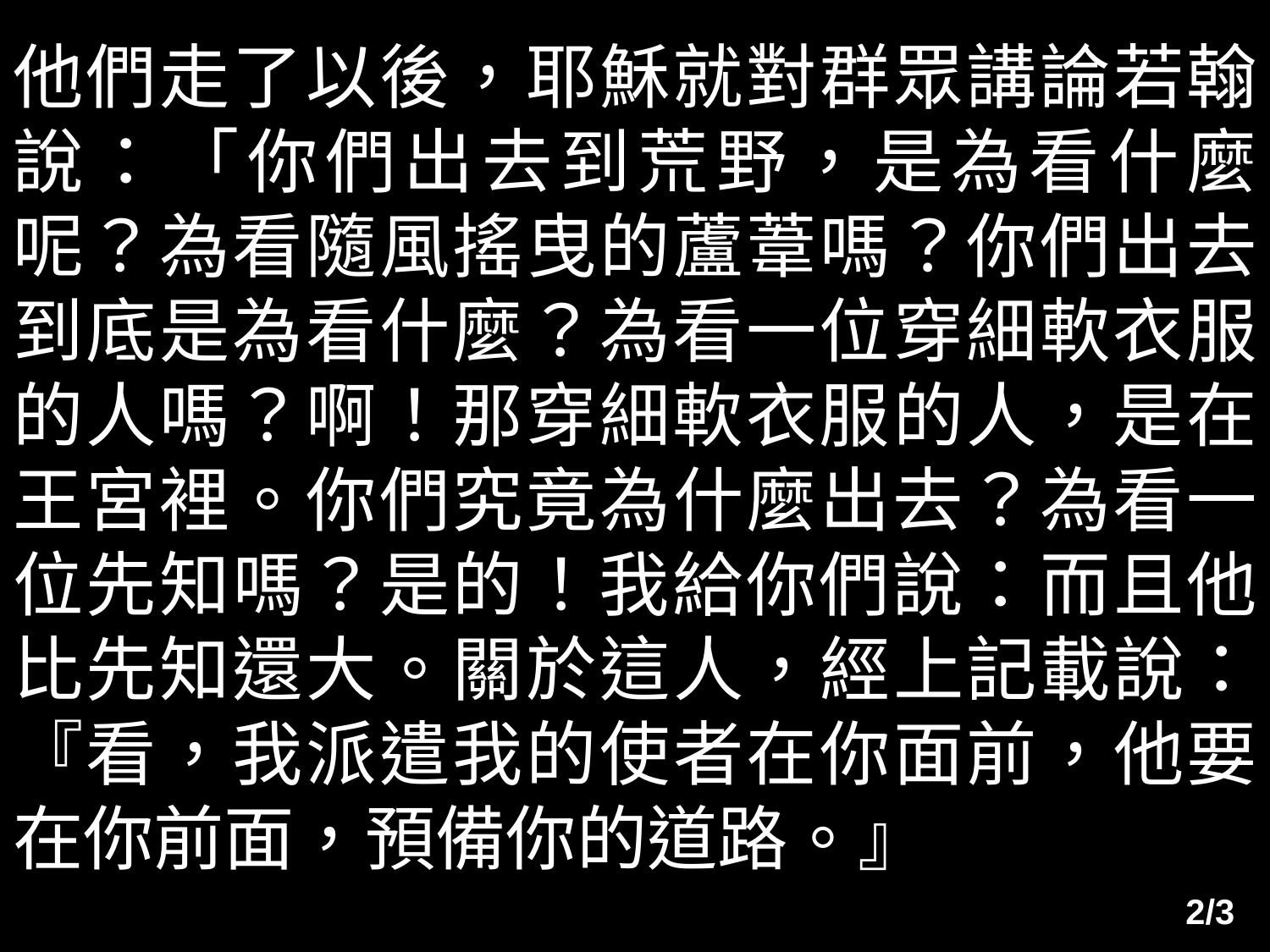

他們走了以後，耶穌就對群眾講論若翰說：「你們出去到荒野，是為看什麼呢？為看隨風搖曳的蘆葦嗎？你們出去到底是為看什麼？為看一位穿細軟衣服的人嗎？啊！那穿細軟衣服的人，是在王宮裡。你們究竟為什麼出去？為看一位先知嗎？是的！我給你們說：而且他比先知還大。關於這人，經上記載說：『看，我派遣我的使者在你面前，他要在你前面，預備你的道路。』
2/3